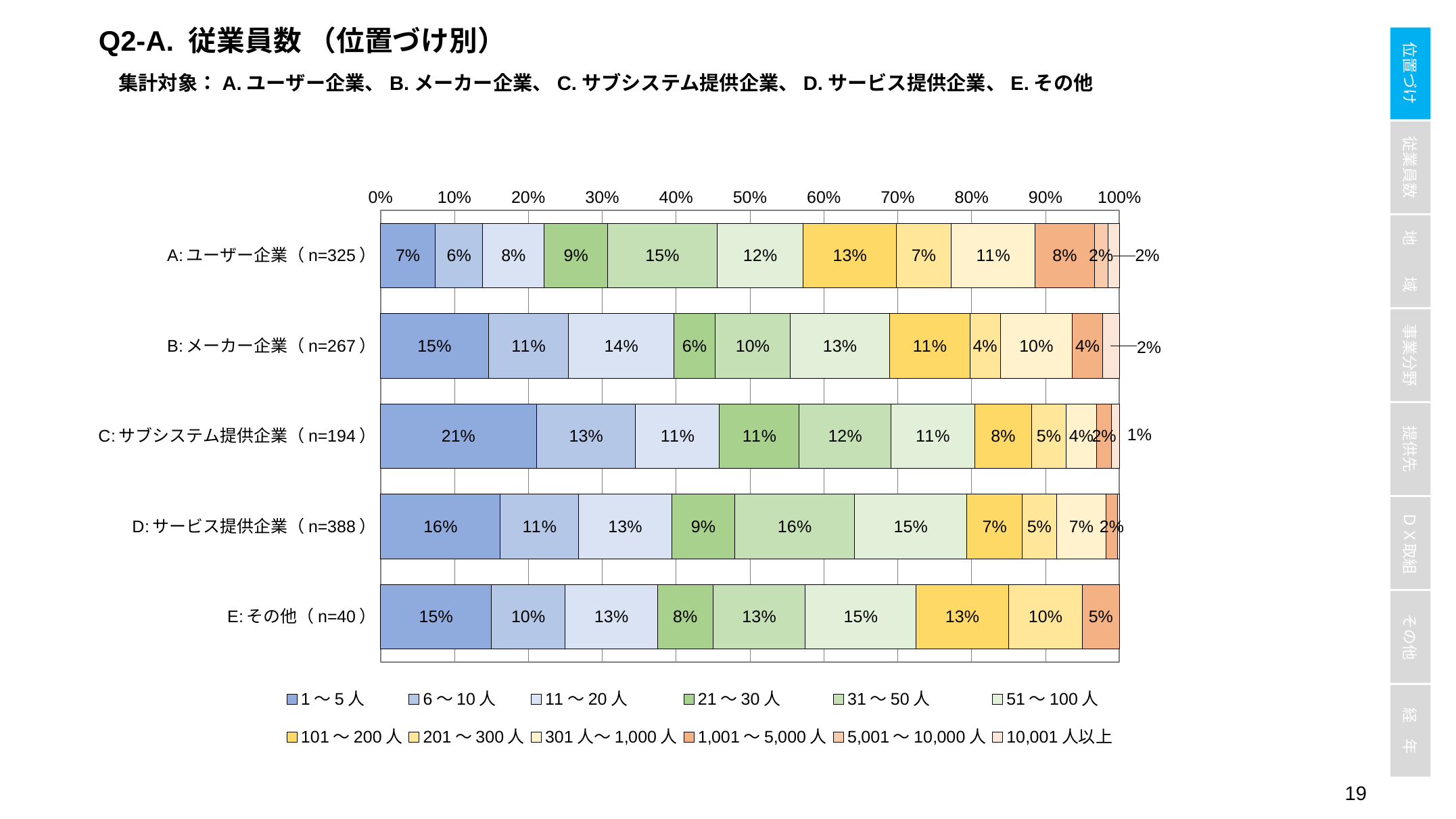

Q2-A. 従業員数 （位置づけ別）
集計対象：A.ユーザー企業、B.メーカー企業、C.サブシステム提供企業、D.サービス提供企業、E.その他

### Chart

| Category | 1～5人 | 6～10人 | 11～20人 | 21～30人 | 31～50人 | 51～100人 | 101～200人 | 201～300人 | 301人～1,000人 | 1,001～5,000人 | 5,001～10,000人 | 10,001人以上 |
|---|---|---|---|---|---|---|---|---|---|---|---|---|
| A:ユーザー企業（n=325） | 0.07384615384615385 | 0.06461538461538462 | 0.08307692307692308 | 0.08615384615384615 | 0.1476923076923077 | 0.11692307692307692 | 0.12615384615384614 | 0.07384615384615385 | 0.11384615384615385 | 0.08 | 0.018461538461538463 | 0.015384615384615385 |
| B:メーカー企業（n=267） | 0.14606741573033707 | 0.10861423220973783 | 0.14232209737827714 | 0.056179775280898875 | 0.10112359550561797 | 0.1348314606741573 | 0.10861423220973783 | 0.04119850187265917 | 0.09737827715355805 | 0.04119850187265917 | 0.0 | 0.02247191011235955 |
| C:サブシステム提供企業（n=194） | 0.211340206185567 | 0.13402061855670103 | 0.1134020618556701 | 0.10824742268041238 | 0.12371134020618557 | 0.1134020618556701 | 0.07731958762886598 | 0.04639175257731959 | 0.041237113402061855 | 0.020618556701030927 | 0.0 | 0.010309278350515464 |
| D:サービス提供企業（n=388） | 0.16237113402061856 | 0.1056701030927835 | 0.12628865979381443 | 0.08505154639175258 | 0.16237113402061856 | 0.15206185567010308 | 0.07474226804123711 | 0.04639175257731959 | 0.06701030927835051 | 0.015463917525773196 | 0.0 | 0.002577319587628866 |
| E:その他（n=40） | 0.15 | 0.1 | 0.125 | 0.075 | 0.125 | 0.15 | 0.125 | 0.1 | 0.0 | 0.05 | 0.0 | 0.0 |
19